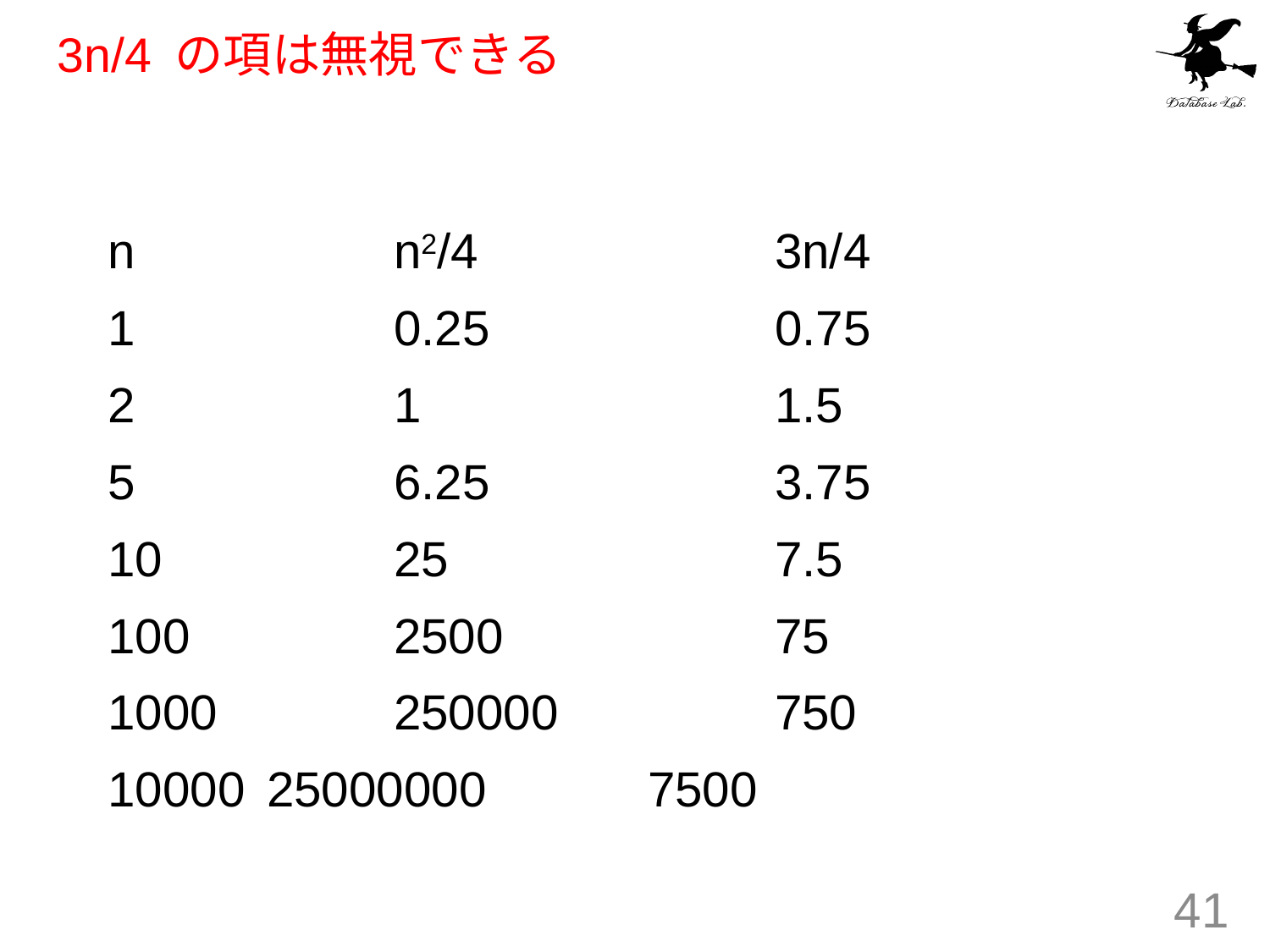

# 3n/4 の項は無視できる
n			n2/4			3n/4
1			0.25			0.75
2			1			1.5
5			6.25			3.75
10		25			7.5
100		2500			75
1000		250000		750
10000	25000000		7500
41